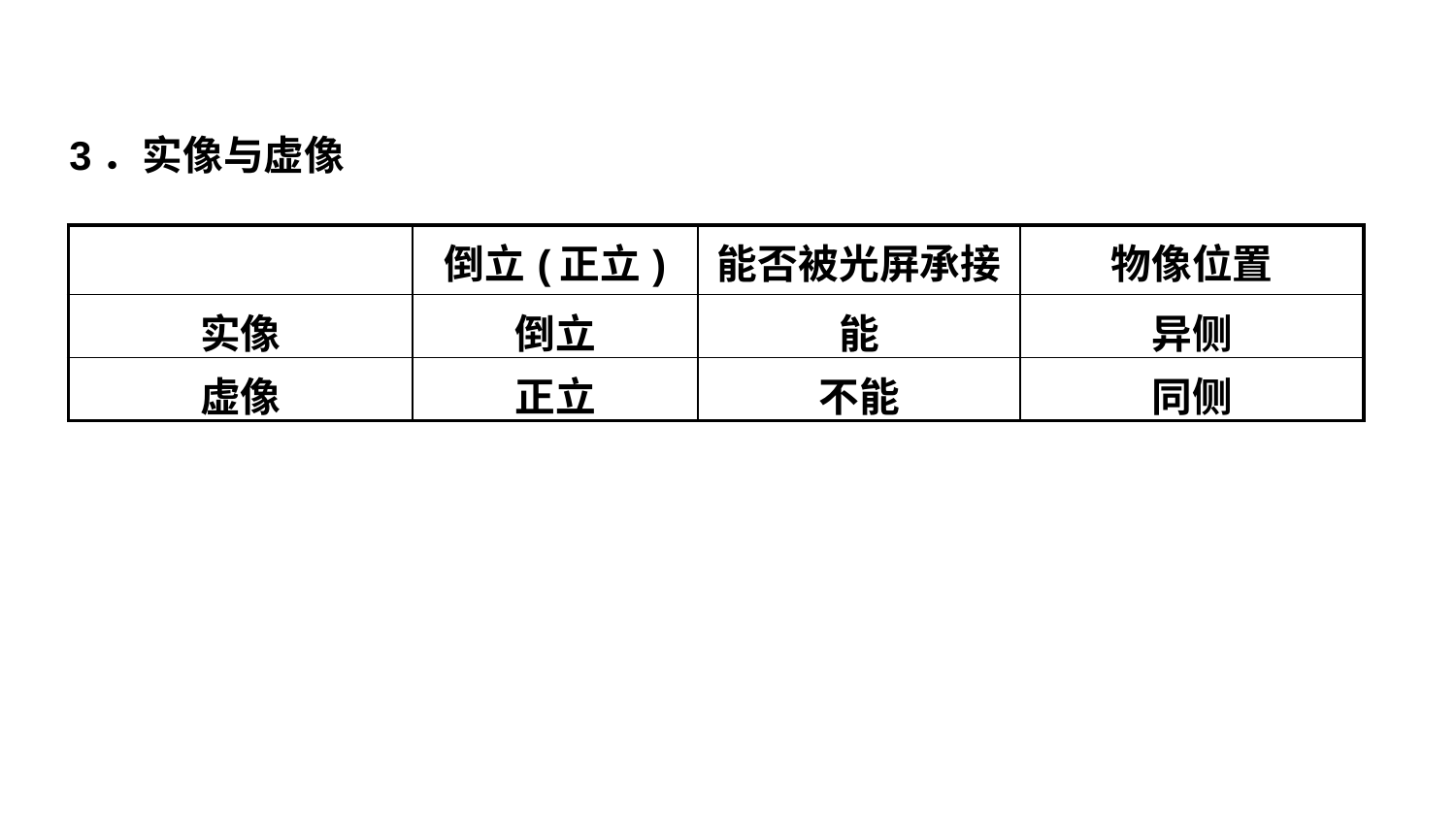

3．实像与虚像
|  | 倒立(正立) | 能否被光屏承接 | 物像位置 |
| --- | --- | --- | --- |
| 实像 | 倒立 | 能 | 异侧 |
| 虚像 | 正立 | 不能 | 同侧 |